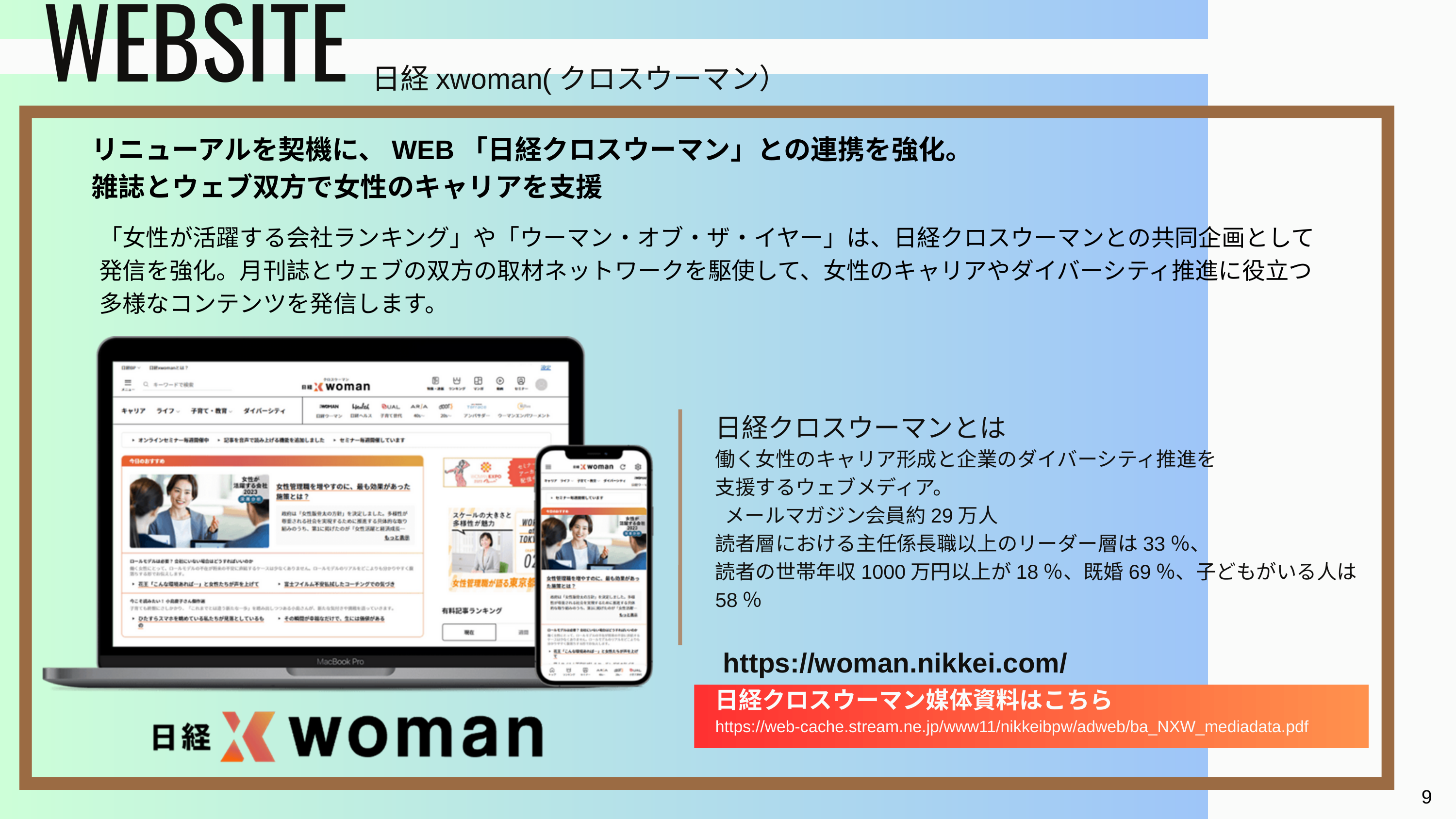

WEBSITE

日経xwoman(クロスウーマン）

リニューアルを契機に、WEB「日経クロスウーマン」との連携を強化。
雑誌とウェブ双方で女性のキャリアを支援
「女性が活躍する会社ランキング」や「ウーマン・オブ・ザ・イヤー」は、日経クロスウーマンとの共同企画として発信を強化。月刊誌とウェブの双方の取材ネットワークを駆使して、女性のキャリアやダイバーシティ推進に役立つ多様なコンテンツを発信します。

日経クロスウーマンとは
働く女性のキャリア形成と企業のダイバーシティ推進を
支援するウェブメディア。
 メールマガジン会員約29万人
読者層における主任係長職以上のリーダー層は33％、
読者の世帯年収1000万円以上が18％、既婚69％、子どもがいる人は58％

 https://woman.nikkei.com/

日経クロスウーマン媒体資料はこちら
https://web-cache.stream.ne.jp/www11/nikkeibpw/adweb/ba_NXW_mediadata.pdf

9